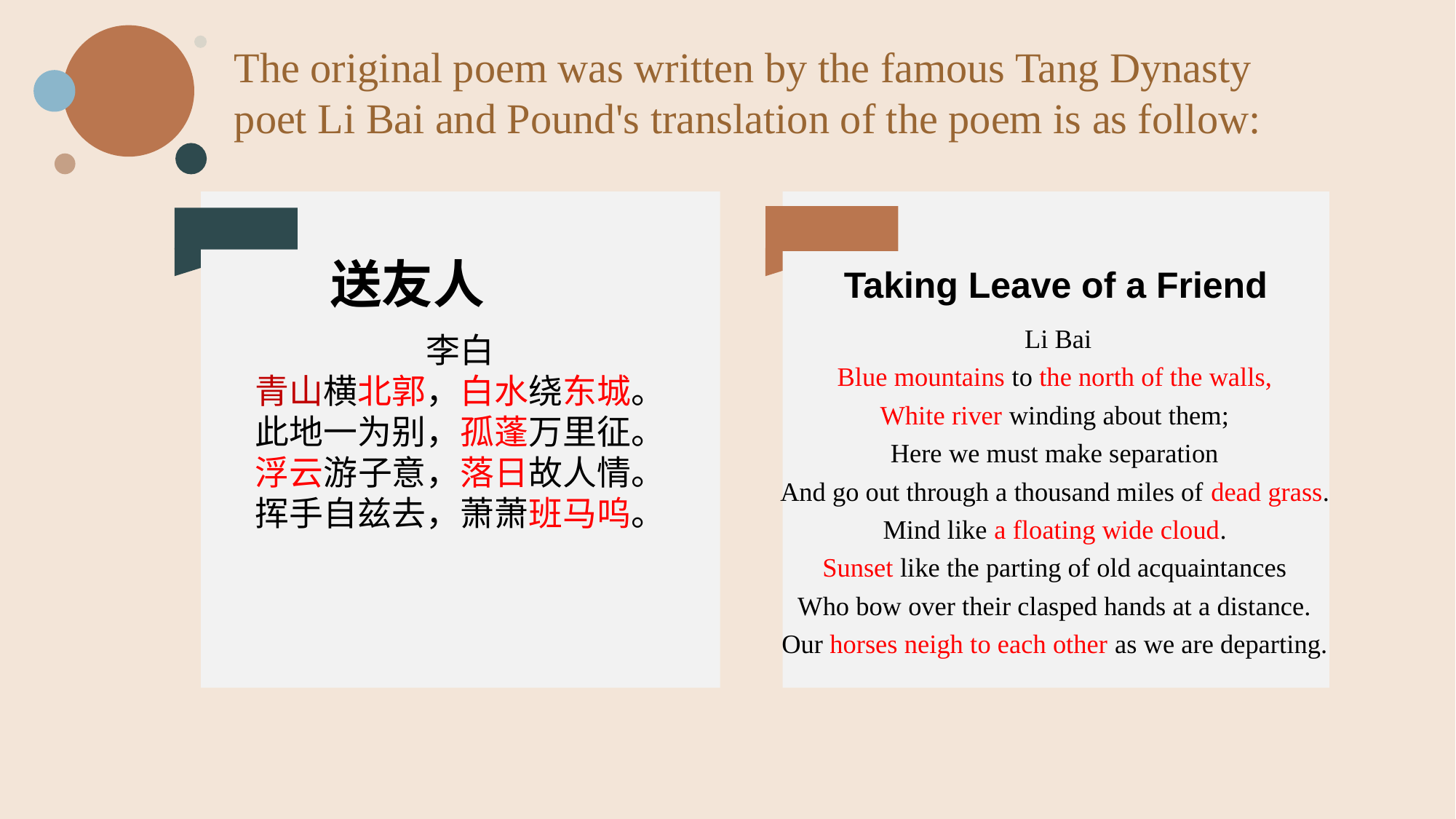

The original poem was written by the famous Tang Dynasty poet Li Bai and Pound's translation of the poem is as follow:

        送友人

李白
青山横北郭，白水绕东城。
此地一为别，孤蓬万里征。
浮云游子意，落日故人情。
挥手自兹去，萧萧班马呜。
Taking Leave of a Friend
 Li Bai
Blue mountains to the north of the walls,
White river winding about them;
Here we must make separation
And go out through a thousand miles of dead grass.
Mind like a floating wide cloud.
Sunset like the parting of old acquaintances
Who bow over their clasped hands at a distance.
Our horses neigh to each other as we are departing.